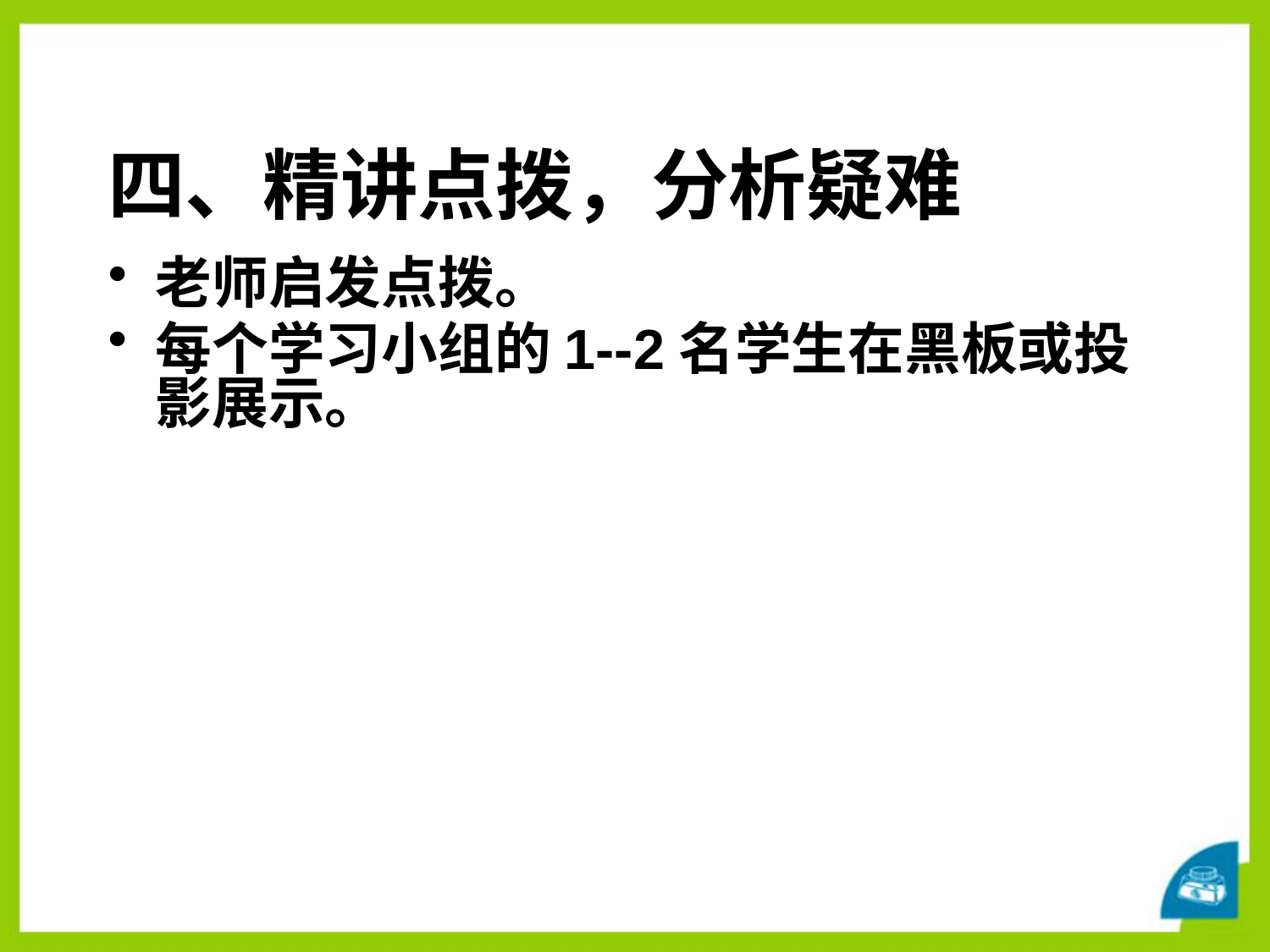

# 四、精讲点拨，分析疑难
老师启发点拨。
每个学习小组的1--2名学生在黑板或投影展示。